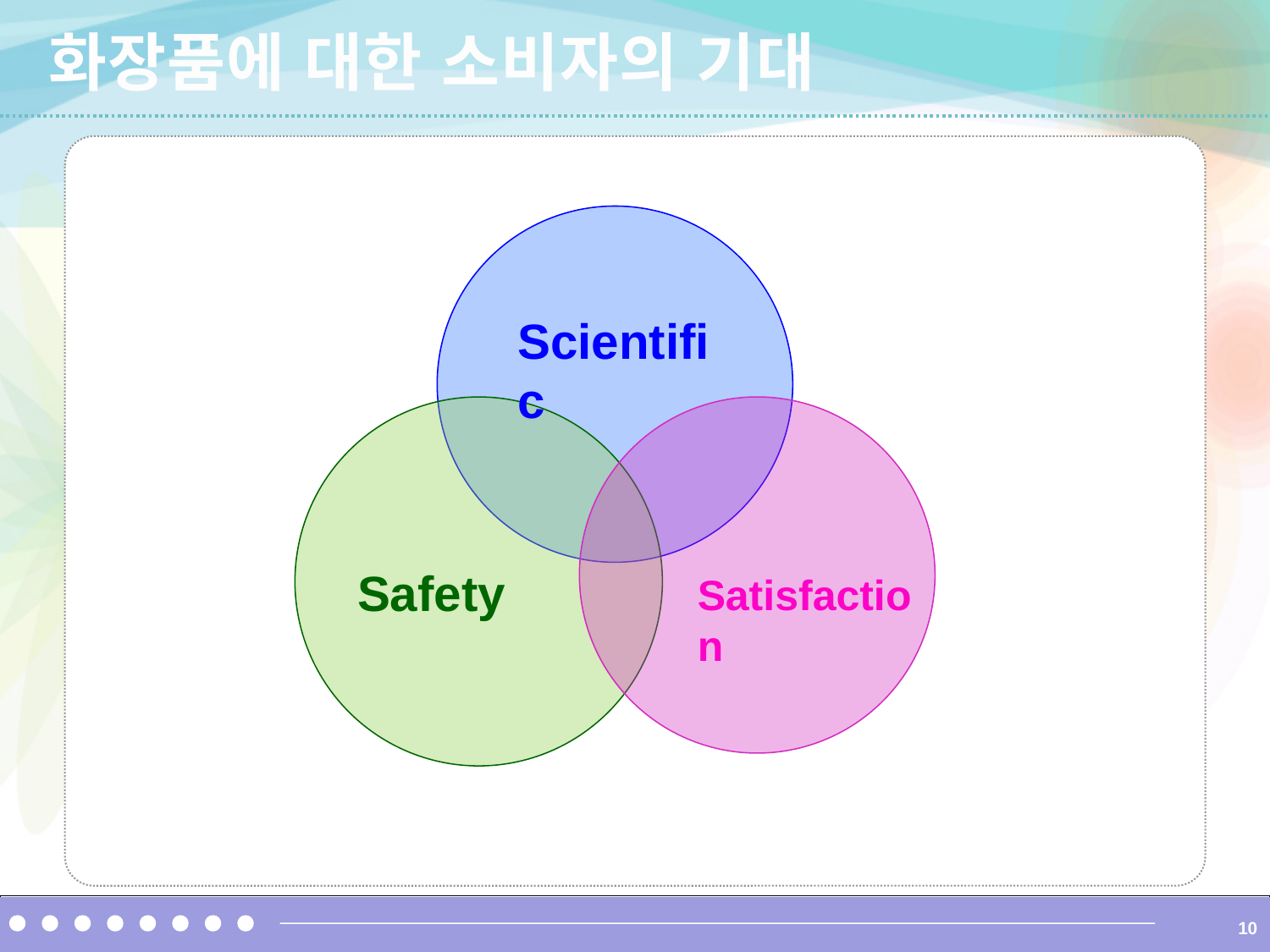

화장품에 대한 소비자의 기대

Scientific
Safety
Satisfaction